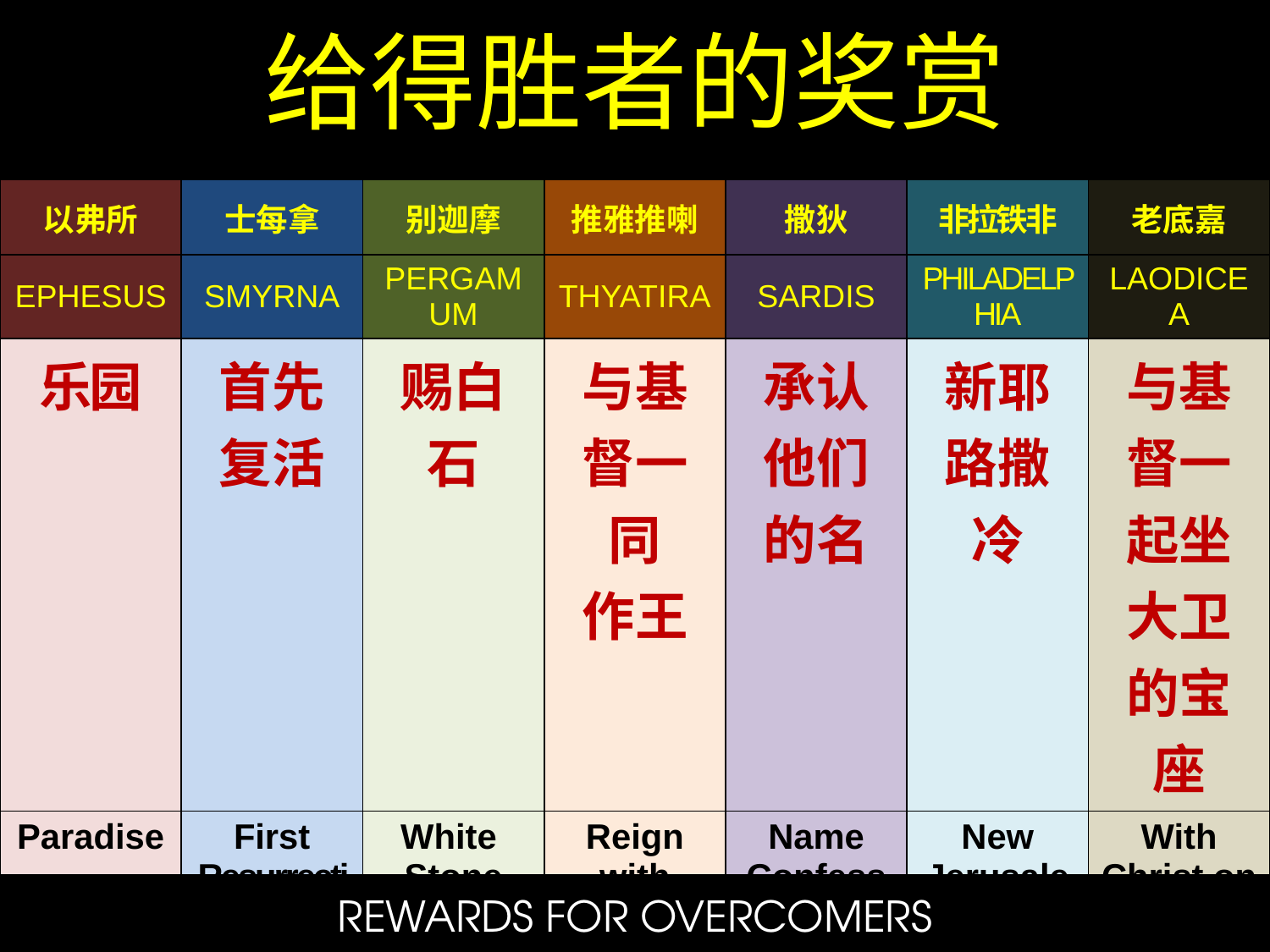

给得胜者的奖赏
| 以弗所 | 士每拿 | 别迦摩 | 推雅推喇 | 撒狄 | 非拉铁非 | 老底嘉 |
| --- | --- | --- | --- | --- | --- | --- |
| EPHESUS | SMYRNA | PERGAMUM | THYATIRA | SARDIS | PHILADELPHIA | LAODICEA |
| 乐园 | 首先 复活 | 赐白石 | 与基督一同 作王 | 承认他们的名 | 新耶路撒冷 | 与基督一起坐大卫的宝座 |
| Paradise | First Resurrection | White Stone | Reign with Christ | Name Confessed | New Jerusalem | With Christ on David’s Throne |
REWARDS FOR OVERCOMERS